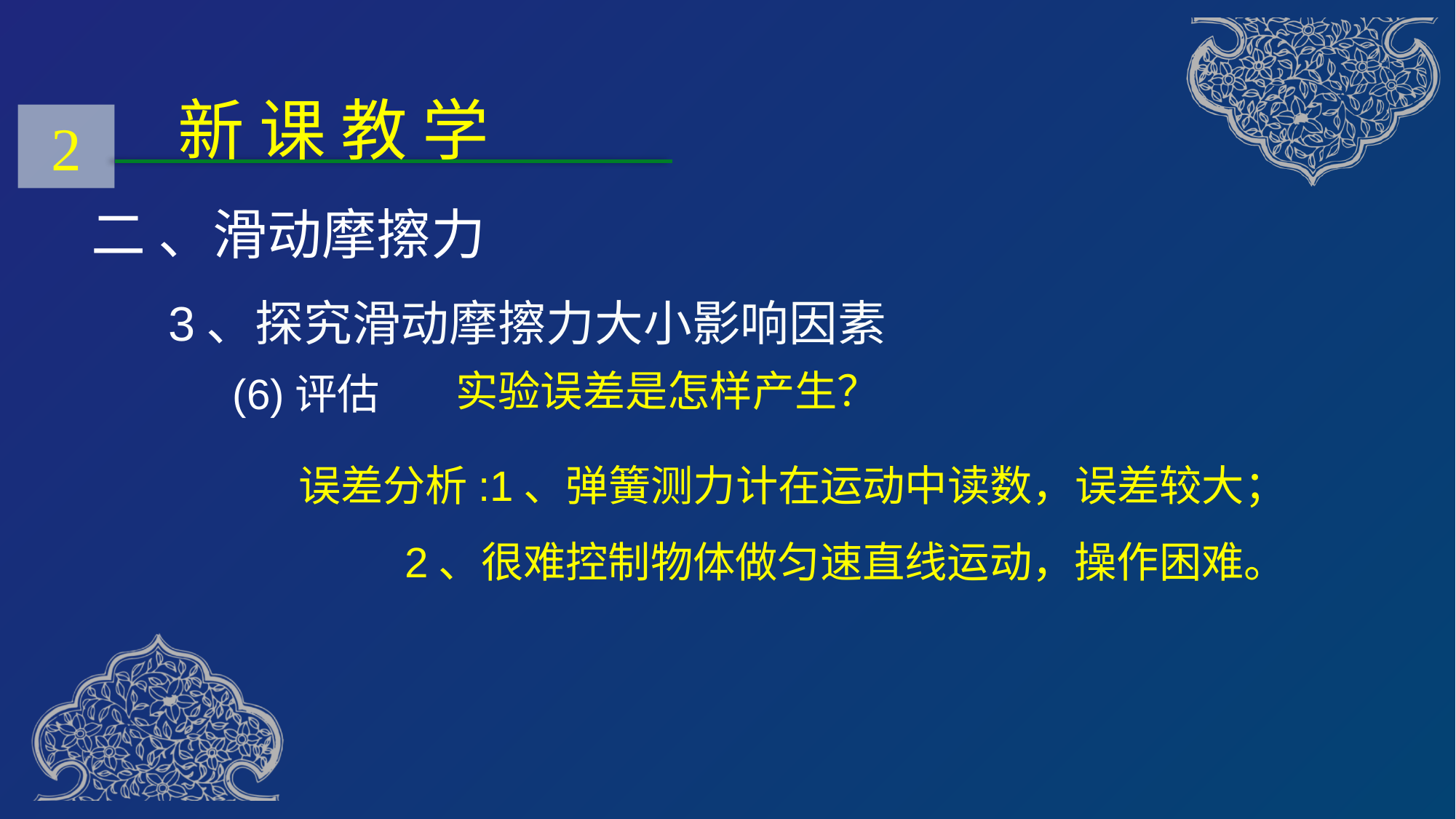

新 课 教 学

2
二 、滑动摩擦力
3、探究滑动摩擦力大小影响因素
(6)评估
实验误差是怎样产生？
误差分析:1、弹簧测力计在运动中读数，误差较大；
         2、很难控制物体做匀速直线运动，操作困难。